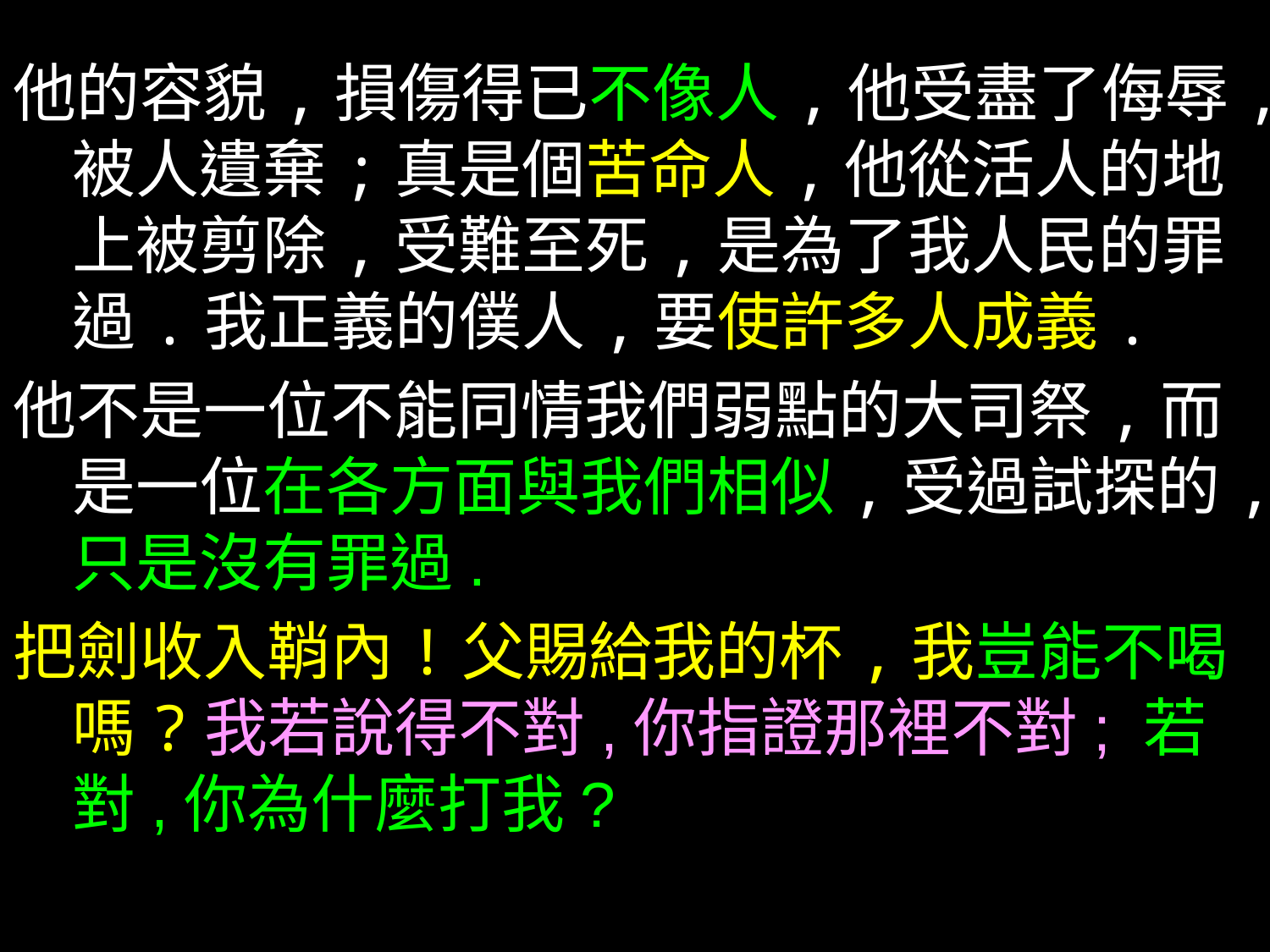

他的容貌,損傷得已不像人,他受盡了侮辱,被人遺棄;真是個苦命人,他從活人的地上被剪除,受難至死,是為了我人民的罪過.我正義的僕人,要使許多人成義.
他不是一位不能同情我們弱點的大司祭,而是一位在各方面與我們相似,受過試探的,只是沒有罪過.
把劍收入鞘內!父賜給我的杯,我豈能不喝嗎?我若說得不對,你指證那裡不對; 若對,你為什麼打我?